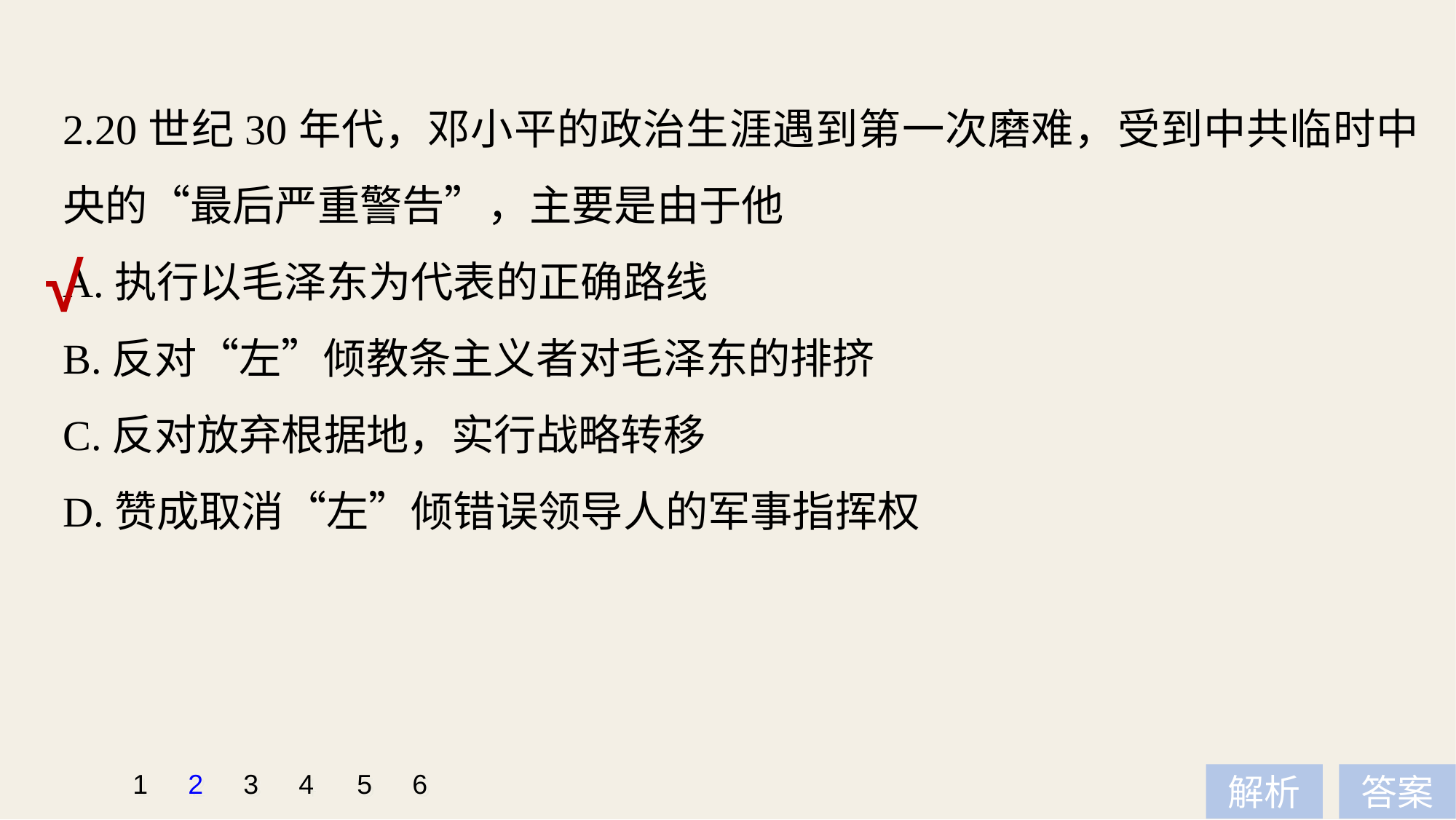

2.20世纪30年代，邓小平的政治生涯遇到第一次磨难，受到中共临时中央的“最后严重警告”，主要是由于他
A.执行以毛泽东为代表的正确路线
B.反对“左”倾教条主义者对毛泽东的排挤
C.反对放弃根据地，实行战略转移
D.赞成取消“左”倾错误领导人的军事指挥权
√
1
2
3
4
5
6
解析
答案